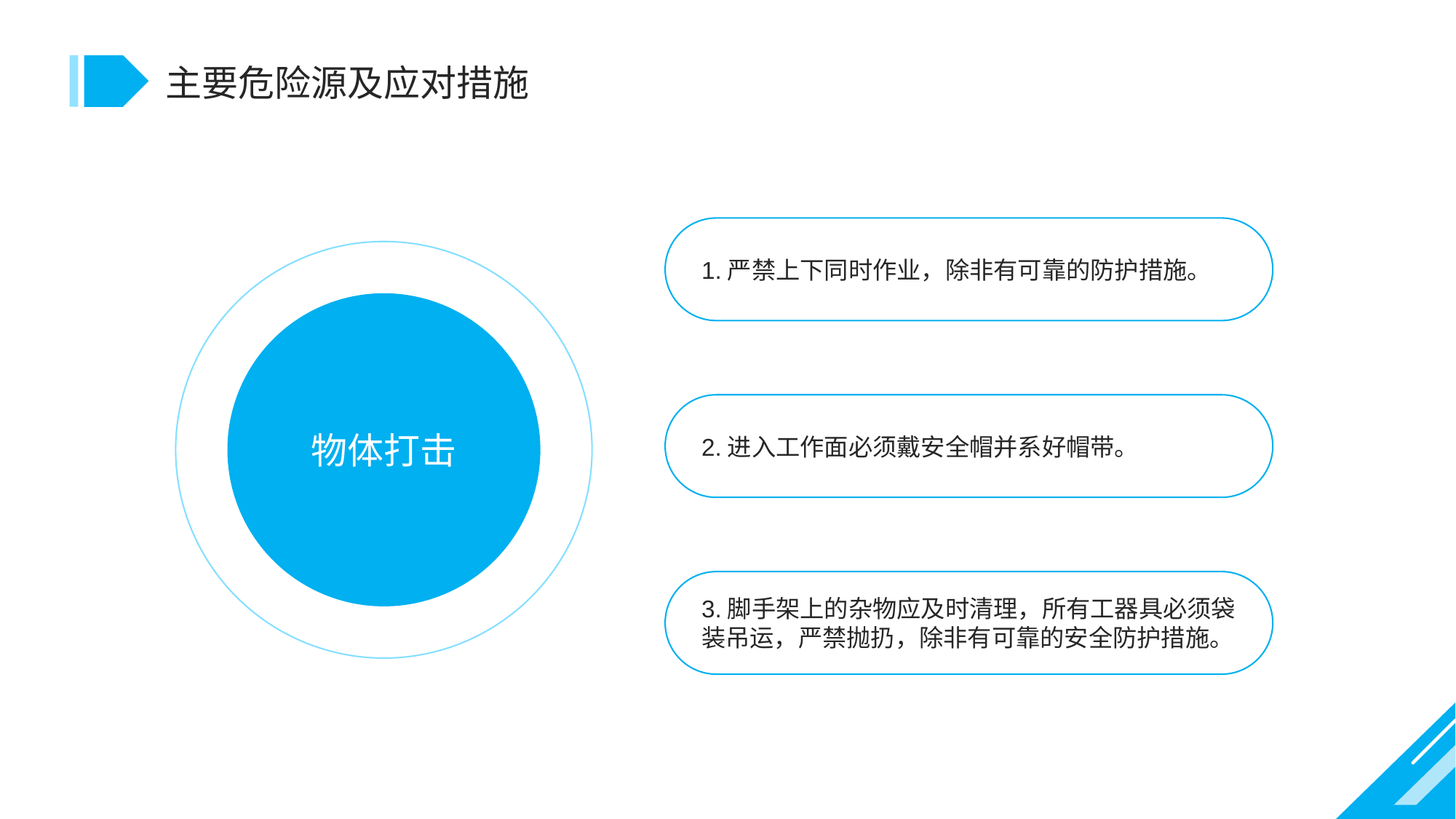

主要危险源及应对措施
1.严禁上下同时作业，除非有可靠的防护措施。

物体打击
2.进入工作面必须戴安全帽并系好帽带。
3.脚手架上的杂物应及时清理，所有工器具必须袋装吊运，严禁抛扔，除非有可靠的安全防护措施。